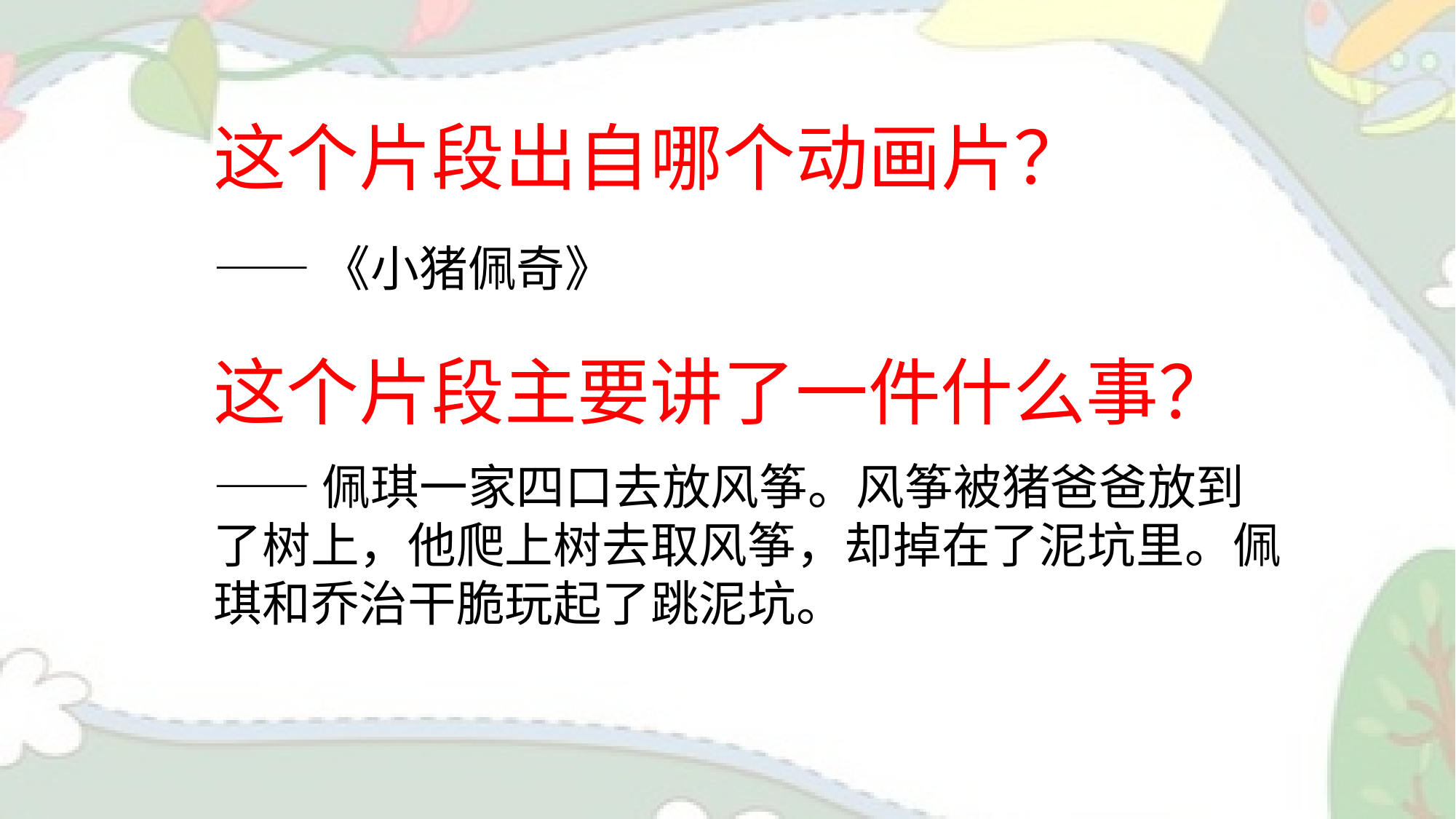

# 这个片段出自哪个动画片？
——《小猪佩奇》
这个片段主要讲了一件什么事？
——佩琪一家四口去放风筝。风筝被猪爸爸放到了树上，他爬上树去取风筝，却掉在了泥坑里。佩琪和乔治干脆玩起了跳泥坑。